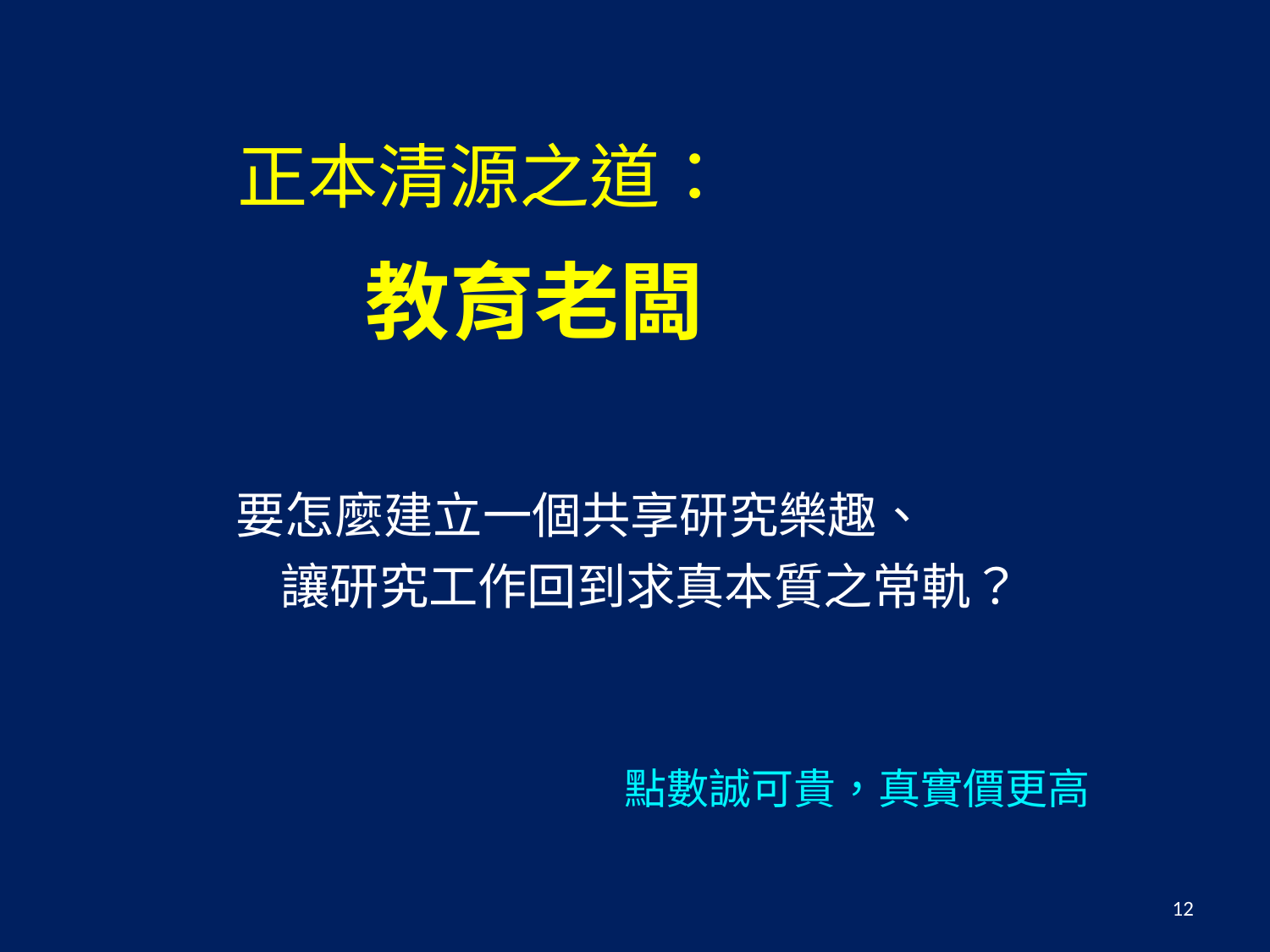

正本清源之道：
       教育老闆
要怎麼建立一個共享研究樂趣、
   讓研究工作回到求真本質之常軌？
點數誠可貴，真實價更高
12